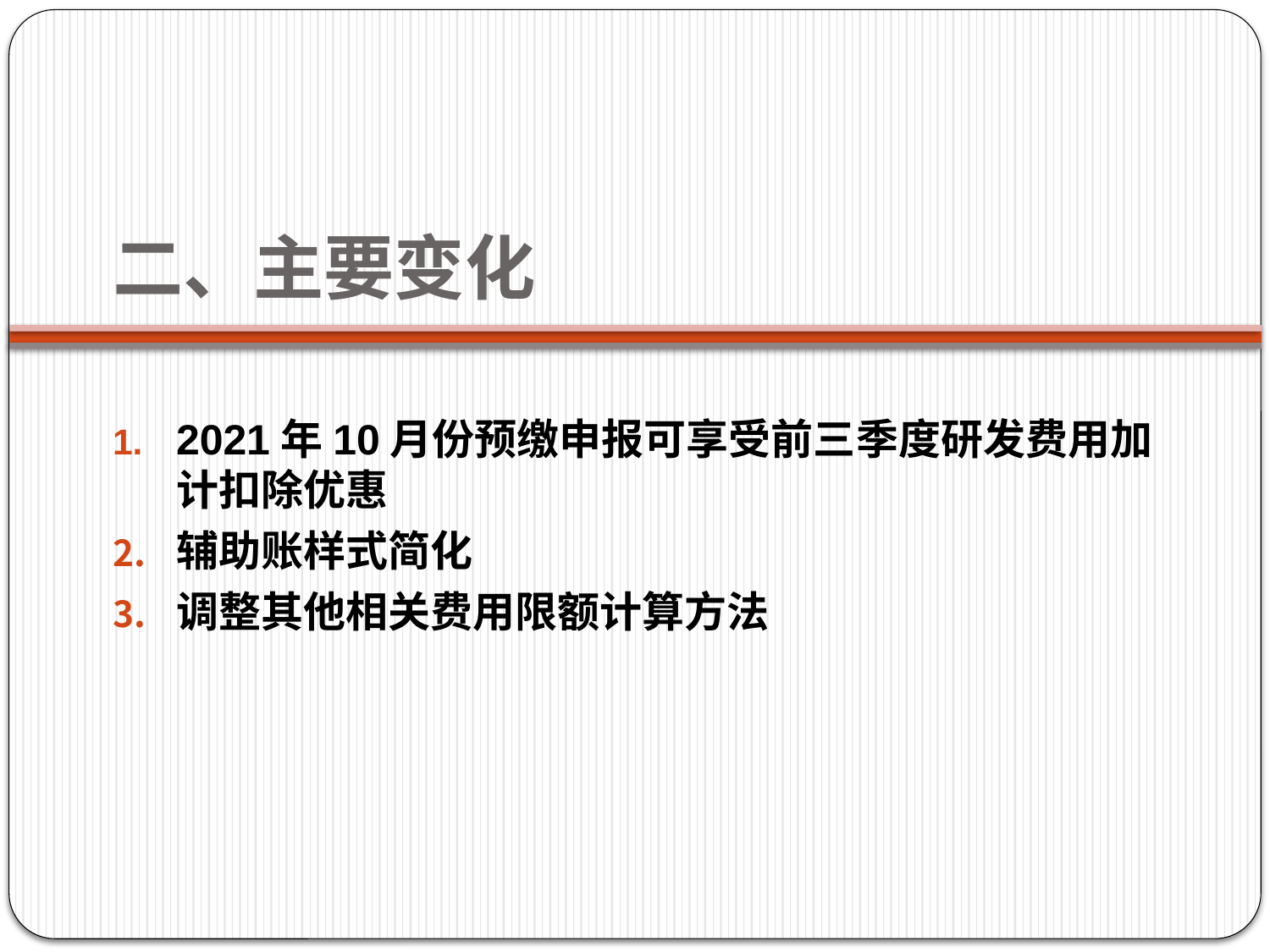

# 二、主要变化
2021年10月份预缴申报可享受前三季度研发费用加计扣除优惠
辅助账样式简化
调整其他相关费用限额计算方法